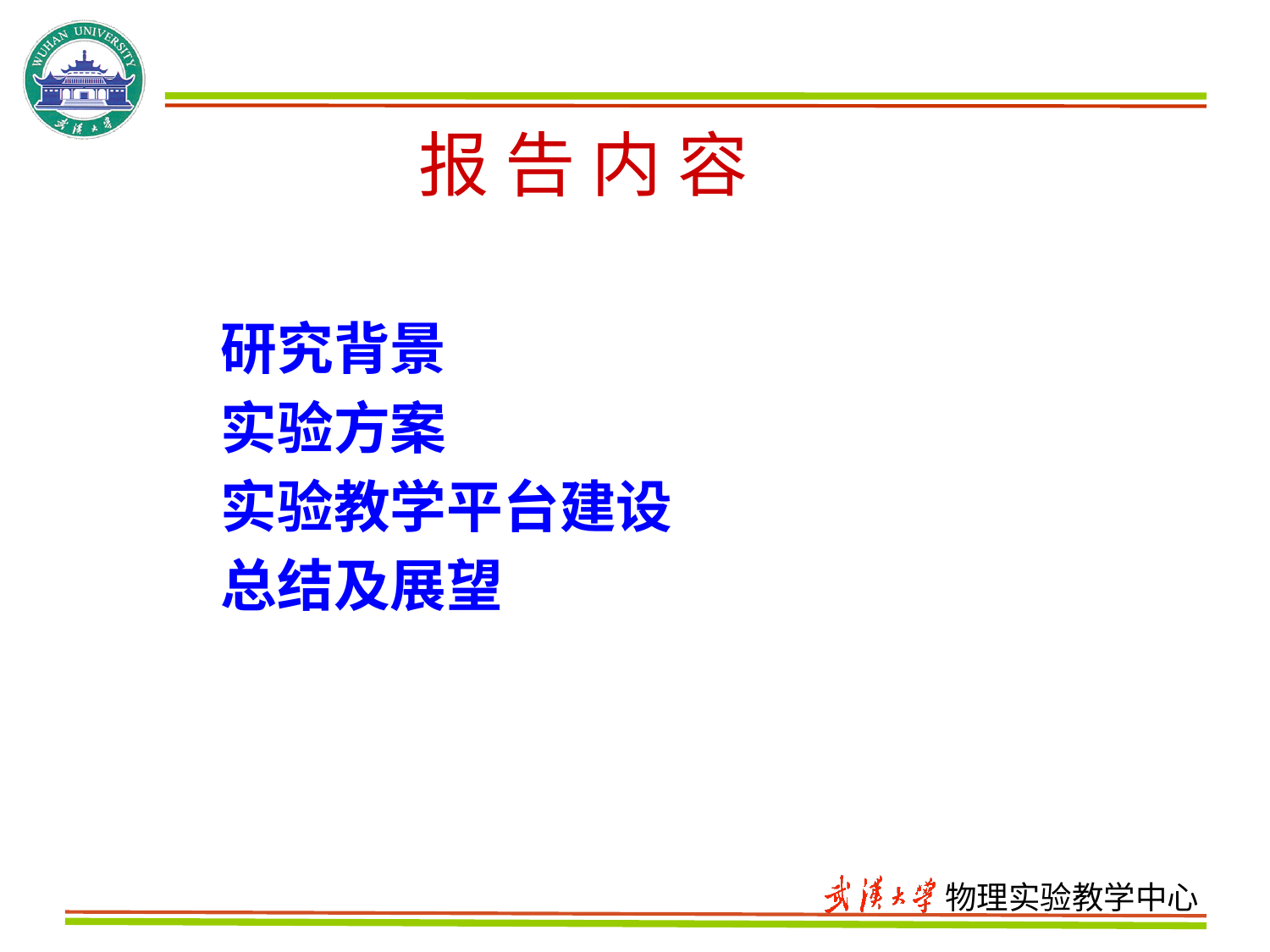

报 告 内 容

研究背景
实验方案
实验教学平台建设
总结及展望